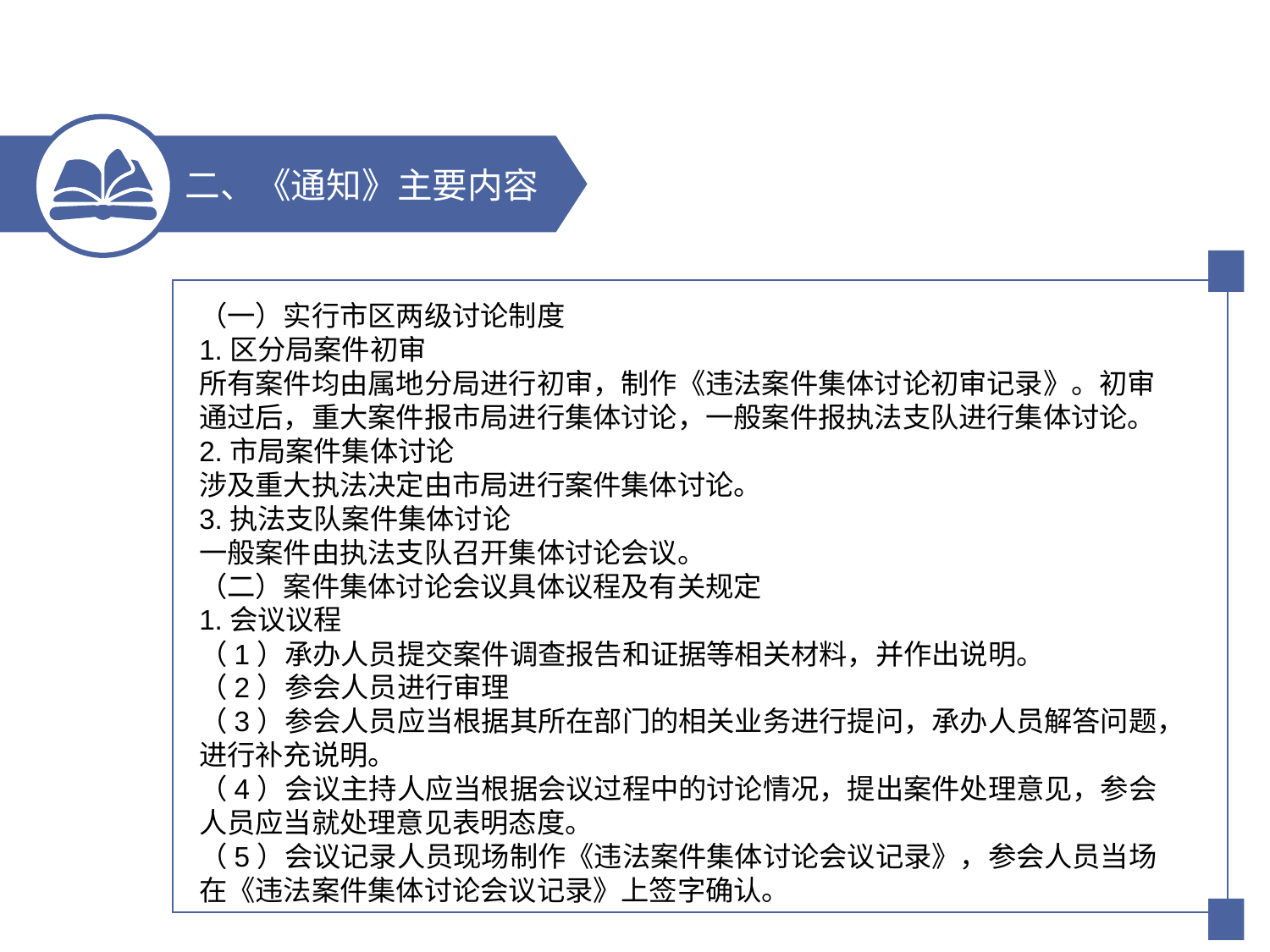

二、《通知》主要内容

（一）实行市区两级讨论制度
1.区分局案件初审
所有案件均由属地分局进行初审，制作《违法案件集体讨论初审记录》。初审通过后，重大案件报市局进行集体讨论，一般案件报执法支队进行集体讨论。
2.市局案件集体讨论
涉及重大执法决定由市局进行案件集体讨论。
3.执法支队案件集体讨论
一般案件由执法支队召开集体讨论会议。
（二）案件集体讨论会议具体议程及有关规定
1.会议议程
（1）承办人员提交案件调查报告和证据等相关材料，并作出说明。
（2）参会人员进行审理
（3）参会人员应当根据其所在部门的相关业务进行提问，承办人员解答问题，进行补充说明。
（4）会议主持人应当根据会议过程中的讨论情况，提出案件处理意见，参会人员应当就处理意见表明态度。
（5）会议记录人员现场制作《违法案件集体讨论会议记录》，参会人员当场在《违法案件集体讨论会议记录》上签字确认。